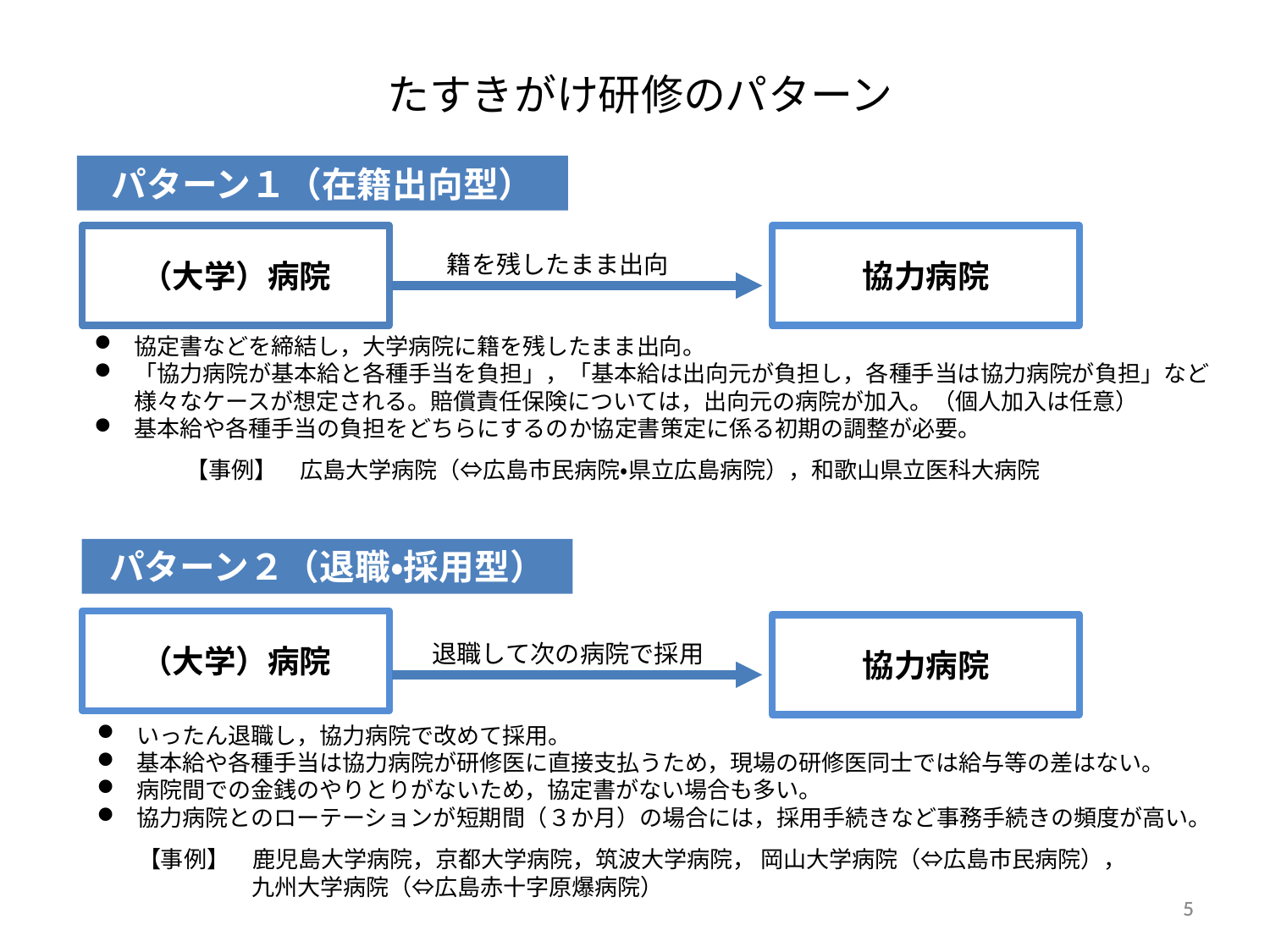

# たすきがけ研修のパターン
パターン１（在籍出向型）
（大学）病院
協力病院
協定書などを締結し，大学病院に籍を残したまま出向。
「協力病院が基本給と各種手当を負担」，「基本給は出向元が負担し，各種手当は協力病院が負担」など様々なケースが想定される。賠償責任保険については，出向元の病院が加入。（個人加入は任意）
基本給や各種手当の負担をどちらにするのか協定書策定に係る初期の調整が必要。

　　　　【事例】　広島大学病院（⇔広島市民病院・県立広島病院），和歌山県立医科大病院
パターン２（退職・採用型）
（大学）病院
協力病院
いったん退職し，協力病院で改めて採用。
基本給や各種手当は協力病院が研修医に直接支払うため，現場の研修医同士では給与等の差はない。
病院間での金銭のやりとりがないため，協定書がない場合も多い。
協力病院とのローテーションが短期間（３か月）の場合には，採用手続きなど事務手続きの頻度が高い。

       【事例】　鹿児島大学病院，京都大学病院，筑波大学病院， 岡山大学病院（⇔広島市民病院），
　　　　　        九州大学病院（⇔広島赤十字原爆病院）
籍を残したまま出向
退職して次の病院で採用
5
5